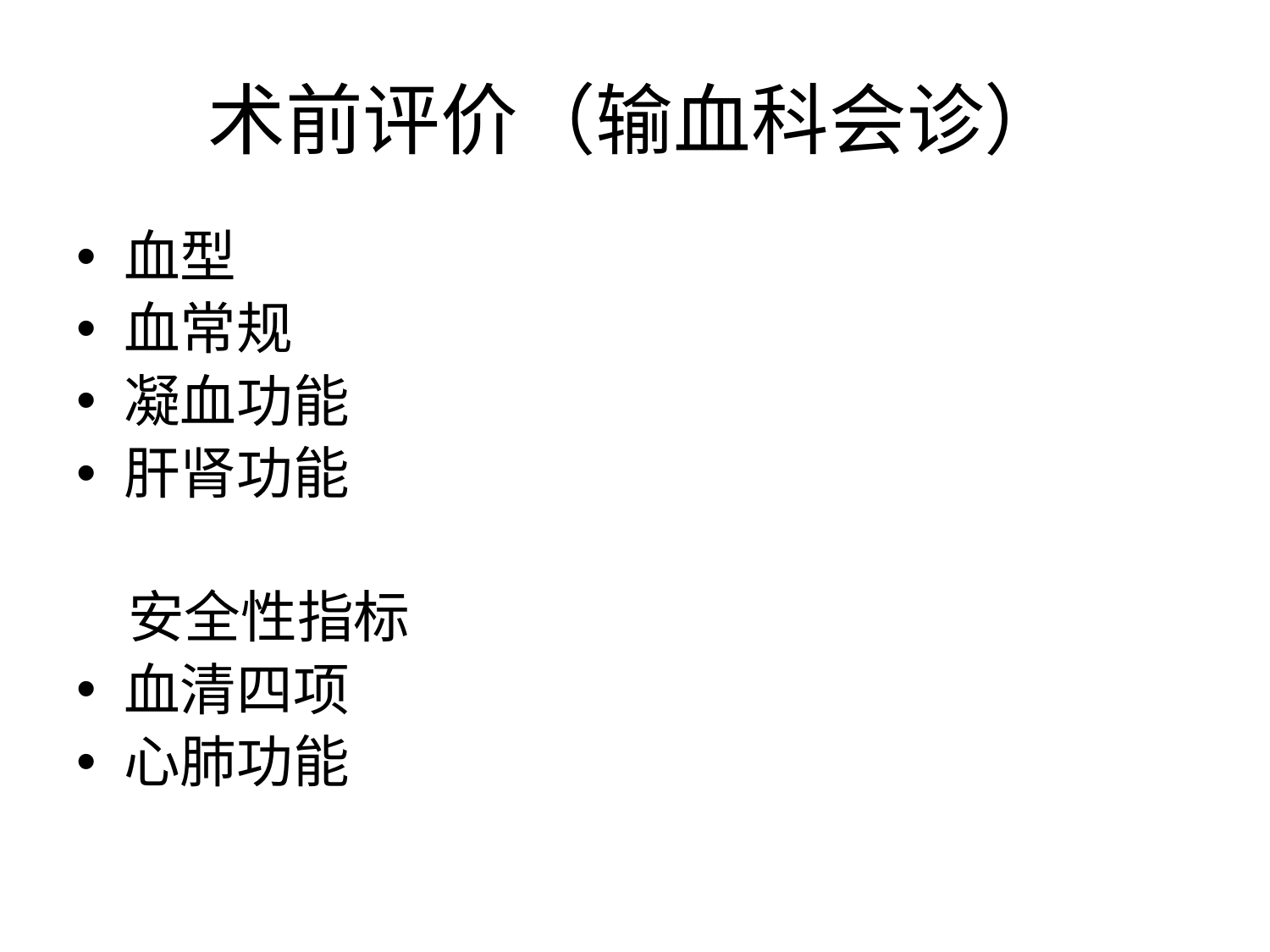

# 术前评价（输血科会诊）
血型
血常规
凝血功能
肝肾功能

   安全性指标
血清四项
心肺功能